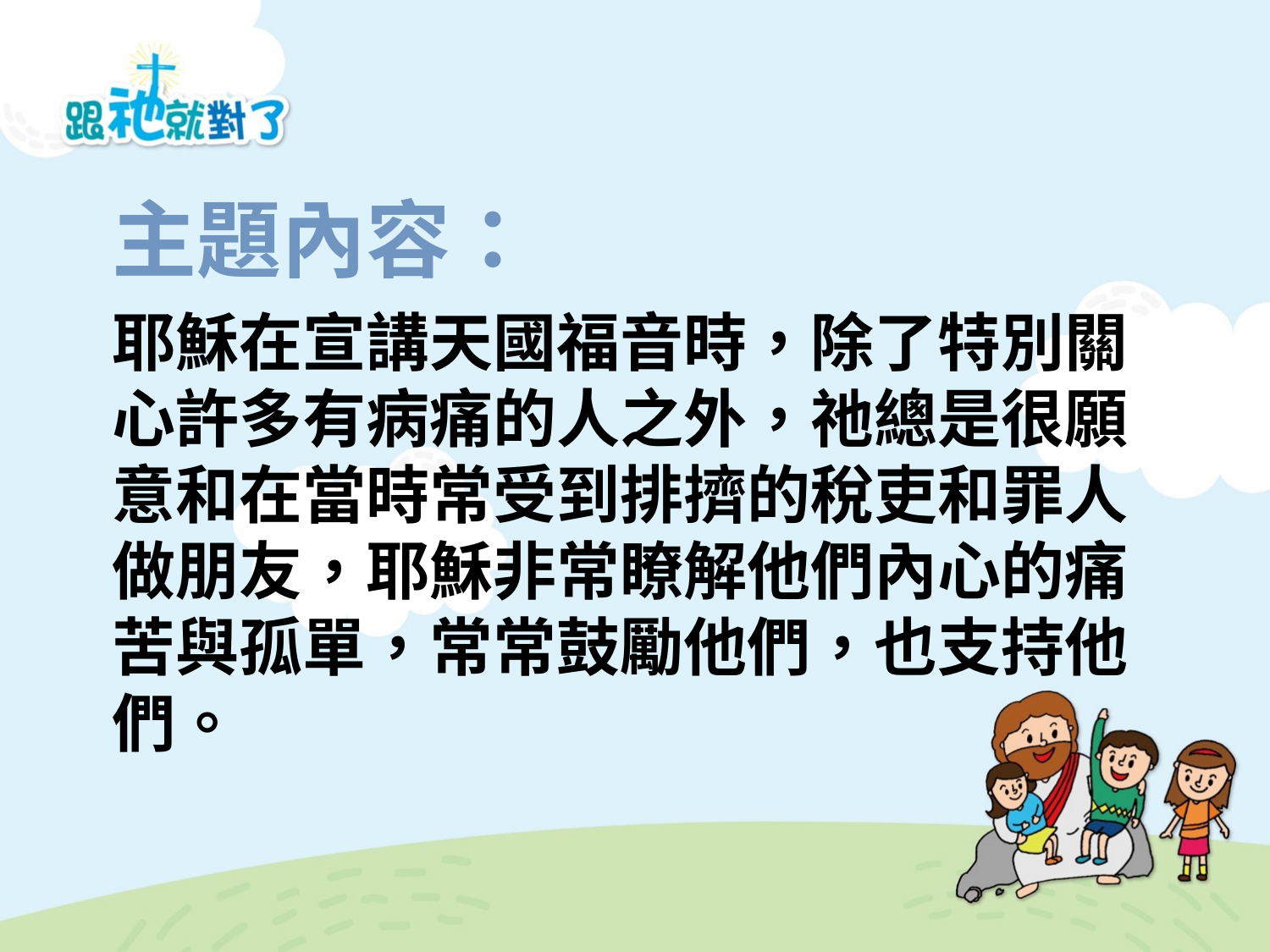

主題內容：
耶穌在宣講天國福音時，除了特別關心許多有病痛的人之外，祂總是很願意和在當時常受到排擠的稅吏和罪人做朋友，耶穌非常瞭解他們內心的痛苦與孤單，常常鼓勵他們，也支持他們。